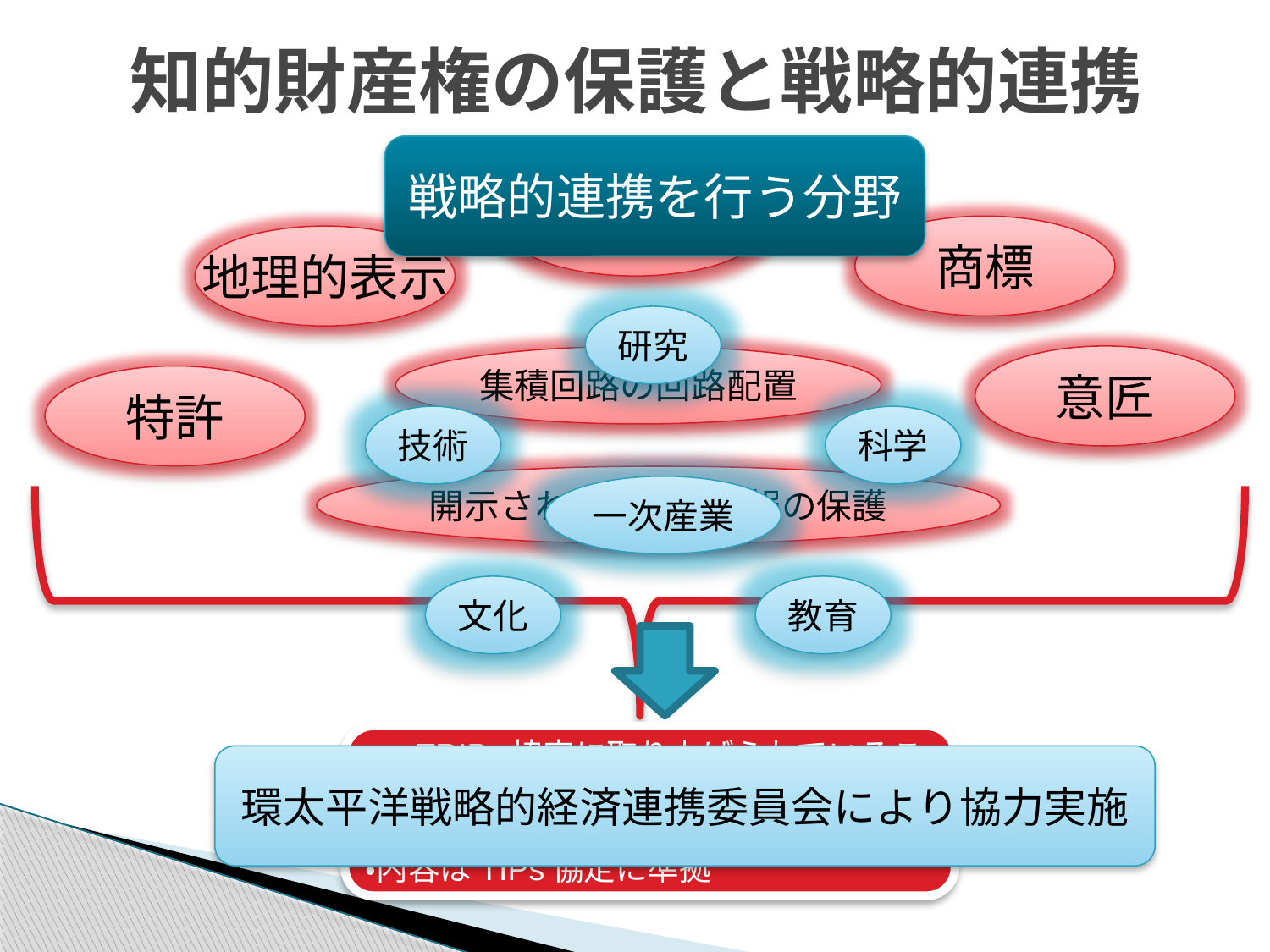

# 知的財産権の保護と戦略的連携

戦略的連携を行う分野
著作権
商標
地理的表示
研究
集積回路の回路配置
意匠
特許
技術
科学
開示されていない情報の保護
一次産業
文化
教育

・　TRIPs協定に取り上げられているこれらの基準を中心に知的財産として保護される。
・内容はTIPs協定に準拠
環太平洋戦略的経済連携委員会により協力実施